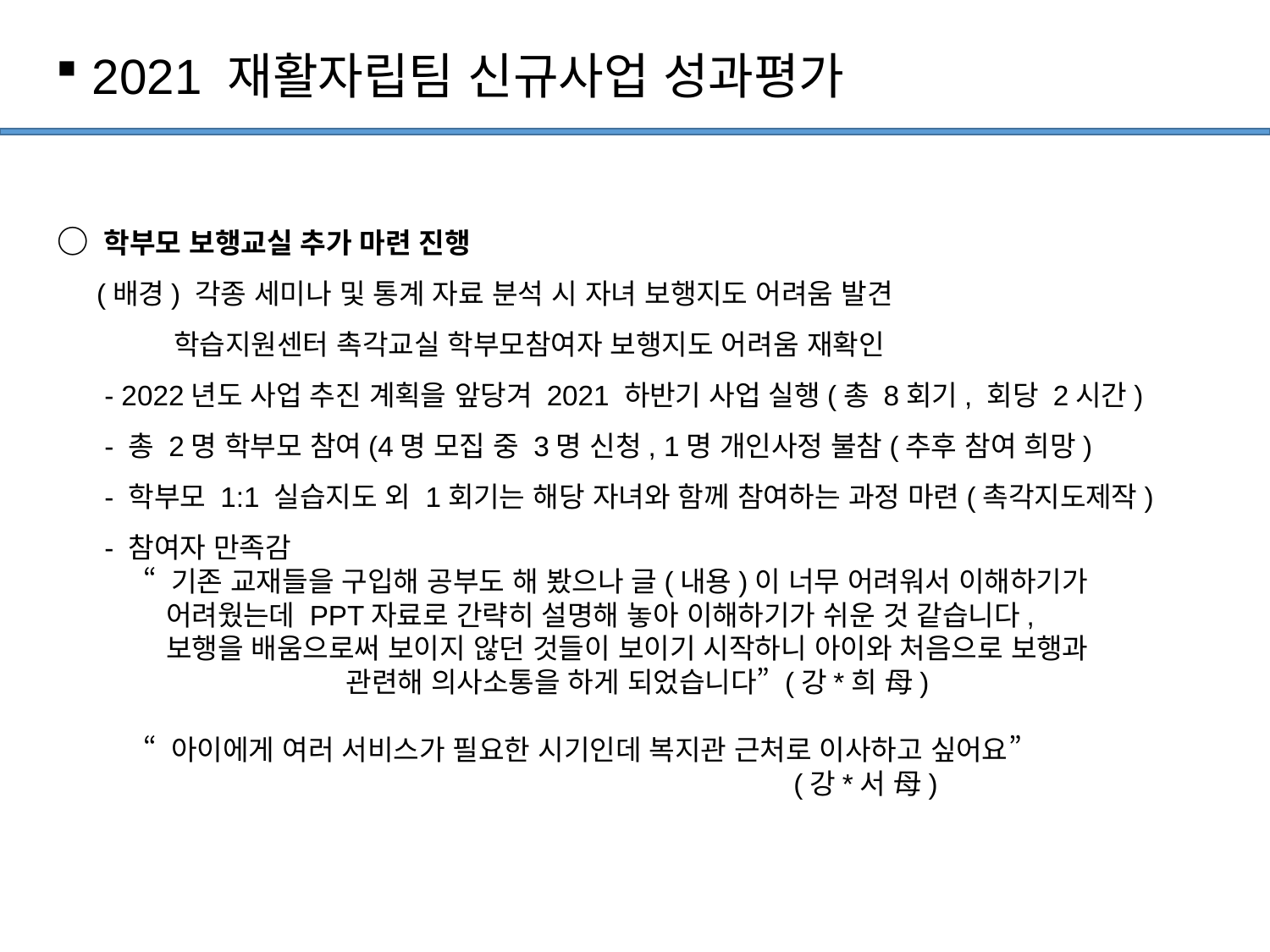

2021 재활자립팀 신규사업 성과평가

○ 학부모 보행교실 추가 마련 진행
     (배경) 각종 세미나 및 통계 자료 분석 시 자녀 보행지도 어려움 발견
              학습지원센터 촉각교실 학부모참여자 보행지도 어려움 재확인
      - 2022년도 사업 추진 계획을 앞당겨 2021 하반기 사업 실행(총 8회기, 회당 2시간)
      - 총 2명 학부모 참여(4명 모집 중 3명 신청, 1명 개인사정 불참(추후 참여 희망)
      - 학부모 1:1 실습지도 외 1회기는 해당 자녀와 함께 참여하는 과정 마련(촉각지도제작)
      - 참여자 만족감
           “ 기존 교재들을 구입해 공부도 해 봤으나 글(내용)이 너무 어려워서 이해하기가
             어려웠는데 PPT자료로 간략히 설명해 놓아 이해하기가 쉬운 것 같습니다,
             보행을 배움으로써 보이지 않던 것들이 보이기 시작하니 아이와 처음으로 보행과
                                    관련해 의사소통을 하게 되었습니다” (강*희 母)

           “ 아이에게 여러 서비스가 필요한 시기인데 복지관 근처로 이사하고 싶어요”
                                                                                              (강*서 母)